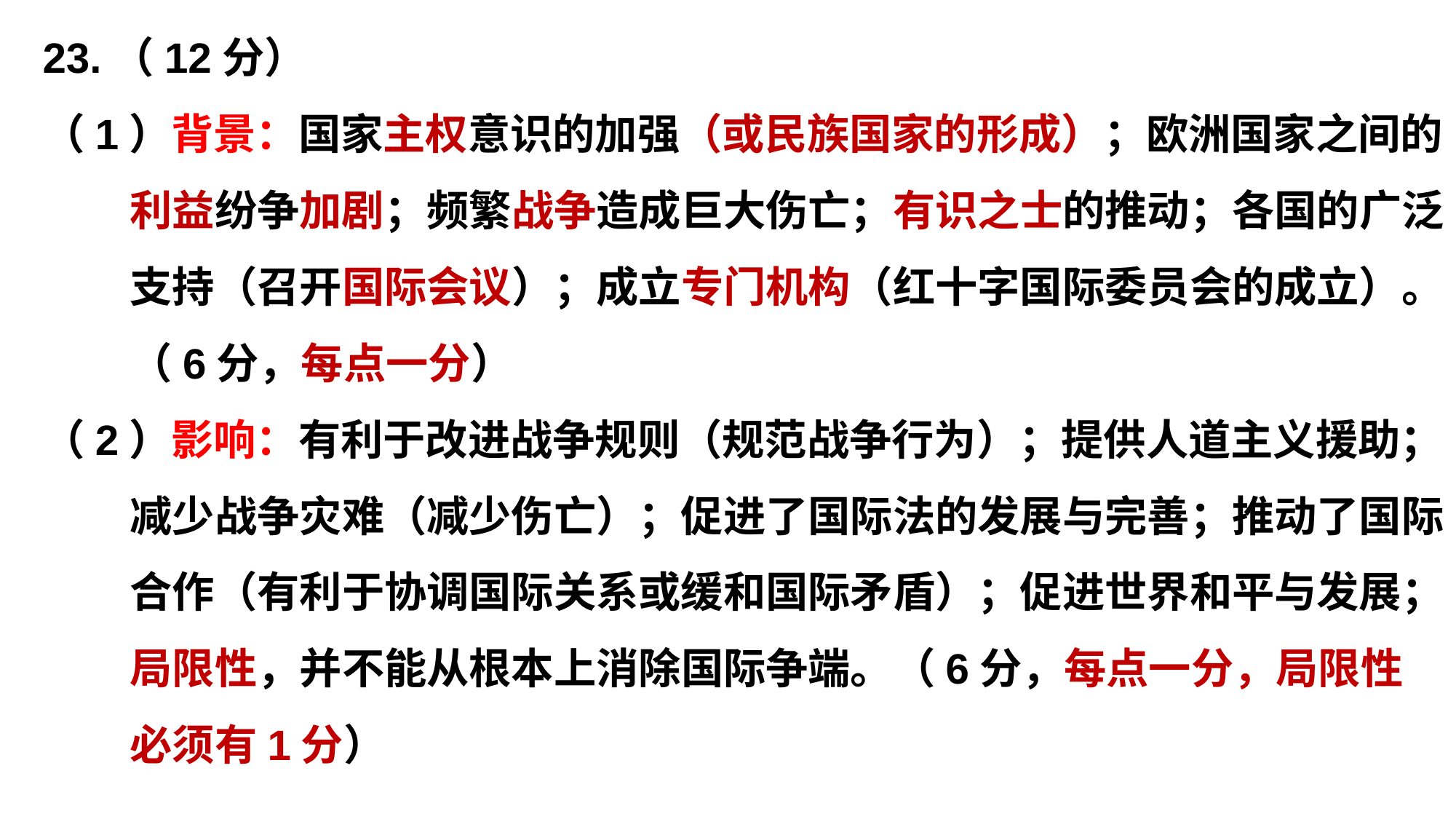

23.（12分）
（1）背景：国家主权意识的加强（或民族国家的形成）；欧洲国家之间的利益纷争加剧；频繁战争造成巨大伤亡；有识之士的推动；各国的广泛支持（召开国际会议）；成立专门机构（红十字国际委员会的成立）。（6分，每点一分）
（2）影响：有利于改进战争规则（规范战争行为）；提供人道主义援助；减少战争灾难（减少伤亡）；促进了国际法的发展与完善；推动了国际合作（有利于协调国际关系或缓和国际矛盾）；促进世界和平与发展；局限性，并不能从根本上消除国际争端。（6分，每点一分，局限性必须有1分）